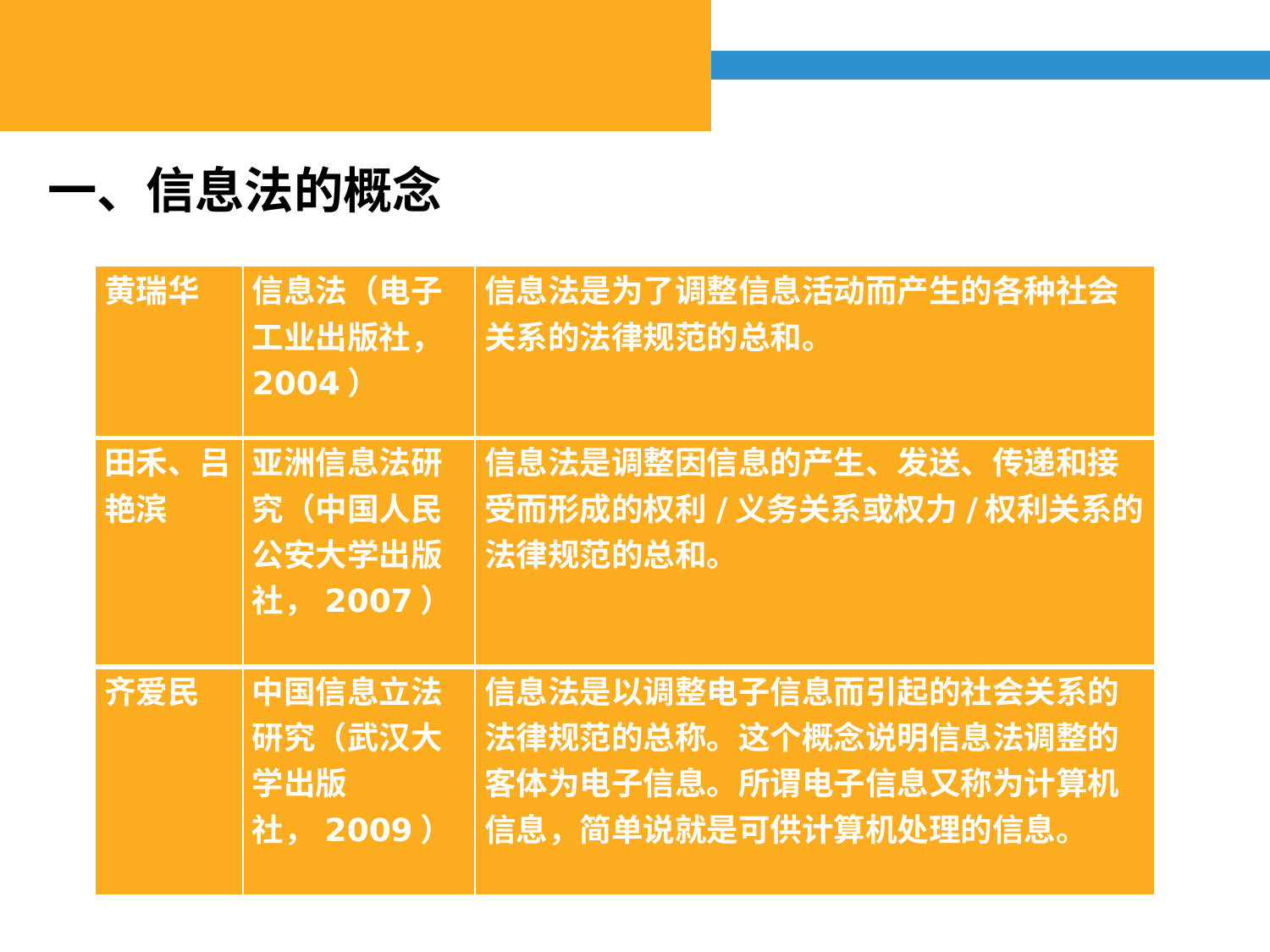

一、信息法的概念
| 黄瑞华 | 信息法（电子工业出版社，2004） | 信息法是为了调整信息活动而产生的各种社会关系的法律规范的总和。 |
| --- | --- | --- |
| 田禾、吕艳滨 | 亚洲信息法研究（中国人民公安大学出版社，2007） | 信息法是调整因信息的产生、发送、传递和接受而形成的权利/义务关系或权力/权利关系的法律规范的总和。 |
| 齐爱民 | 中国信息立法研究（武汉大学出版社，2009） | 信息法是以调整电子信息而引起的社会关系的法律规范的总称。这个概念说明信息法调整的客体为电子信息。所谓电子信息又称为计算机信息，简单说就是可供计算机处理的信息。 |